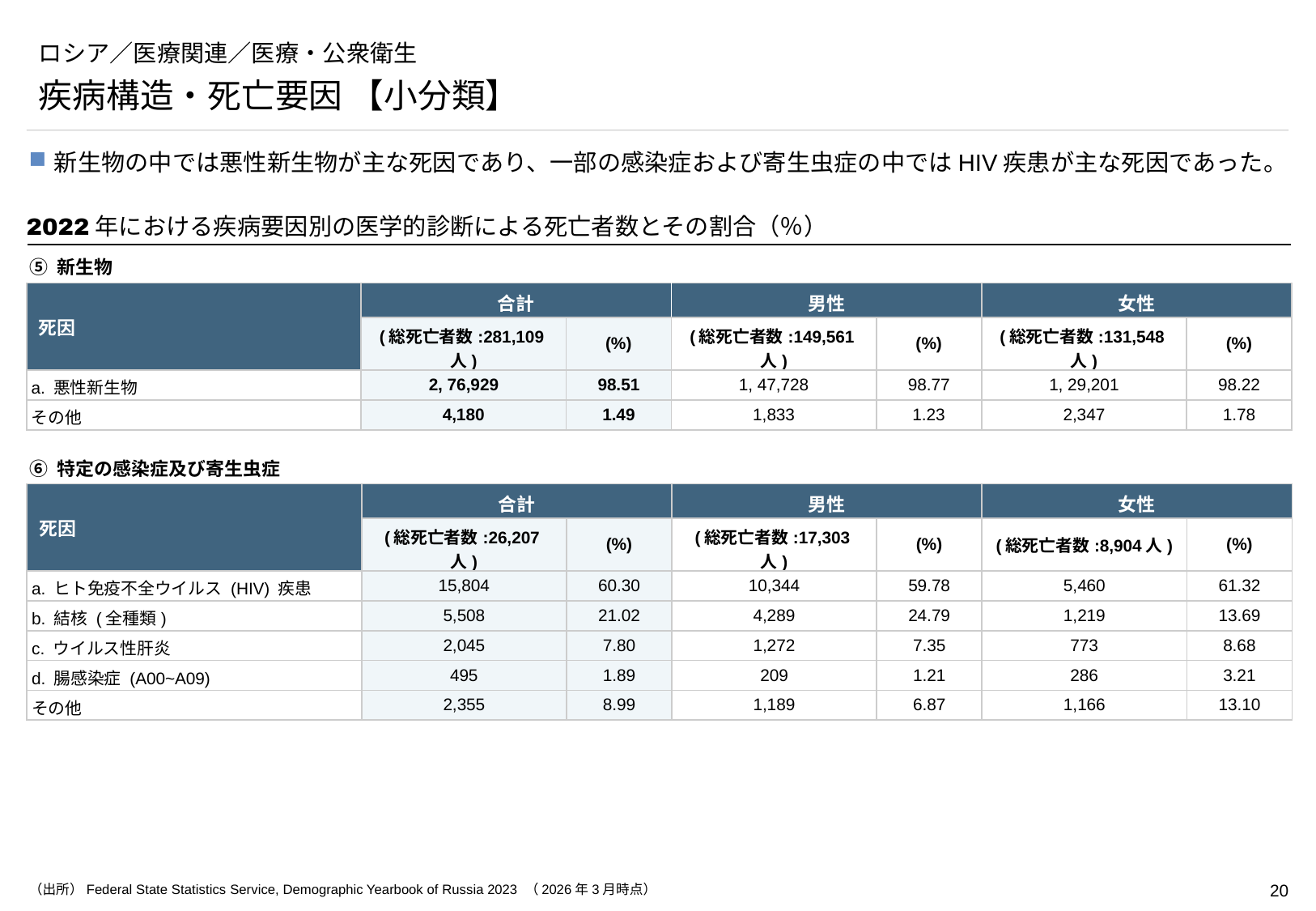

# ロシア／医療関連／医療・公衆衛生
疾病構造・死亡要因 【小分類】
新生物の中では悪性新生物が主な死因であり、一部の感染症および寄生虫症の中ではHIV疾患が主な死因であった。
2022年における疾病要因別の医学的診断による死亡者数とその割合（％）
➄ 新生物
| 死因 | 合計 |  | 男性 |  | 女性 |  |
| --- | --- | --- | --- | --- | --- | --- |
|  | (総死亡者数:281,109人) | (%) | (総死亡者数:149,561人) | (%) | (総死亡者数:131,548人) | (%) |
| a. 悪性新生物 | 2, 76,929 | 98.51 | 1, 47,728 | 98.77 | 1, 29,201 | 98.22 |
| その他 | 4,180 | 1.49 | 1,833 | 1.23 | 2,347 | 1.78 |
➅ 特定の感染症及び寄生虫症
| 死因 | 合計 |  | 男性 |  | 女性 |  |
| --- | --- | --- | --- | --- | --- | --- |
|  | (総死亡者数:26,207人) | (%) | (総死亡者数:17,303人) | (%) | (総死亡者数:8,904人) | (%) |
| a. ヒト免疫不全ウイルス (HIV) 疾患 | 15,804 | 60.30 | 10,344 | 59.78 | 5,460 | 61.32 |
| b. 結核 (全種類) | 5,508 | 21.02 | 4,289 | 24.79 | 1,219 | 13.69 |
| c. ウイルス性肝炎 | 2,045 | 7.80 | 1,272 | 7.35 | 773 | 8.68 |
| d. 腸感染症 (A00~A09) | 495 | 1.89 | 209 | 1.21 | 286 | 3.21 |
| その他 | 2,355 | 8.99 | 1,189 | 6.87 | 1,166 | 13.10 |
（出所）Federal State Statistics Service, Demographic Yearbook of Russia 2023 （2026年3月時点）